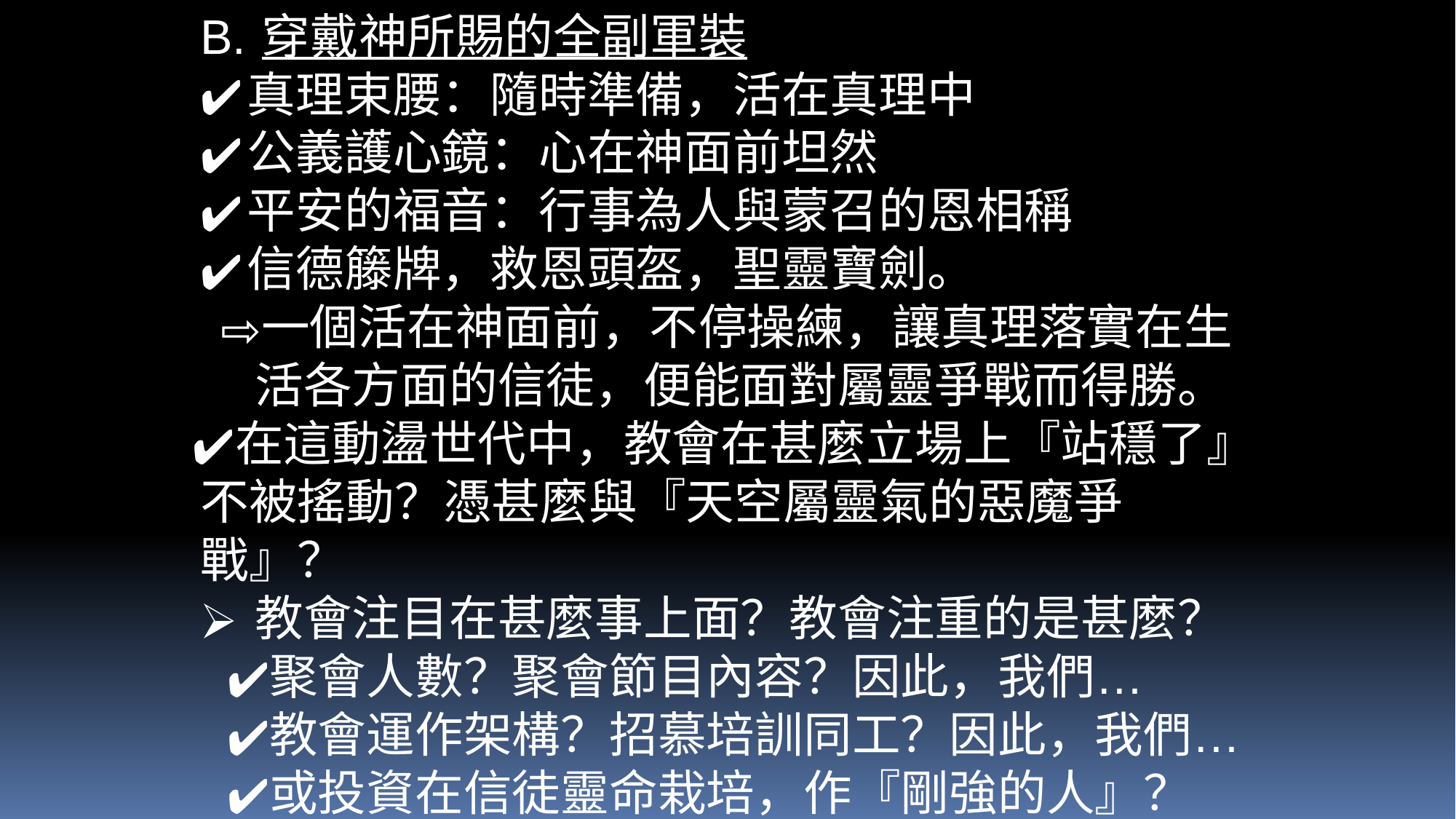

穿戴神所賜的全副軍裝
真理束腰：隨時準備，活在真理中
公義護心鏡：心在神面前坦然
平安的福音：行事為人與蒙召的恩相稱
信德籐牌，救恩頭盔，聖靈寶劍。
一個活在神面前，不停操練，讓真理落實在生活各方面的信徒，便能面對屬靈爭戰而得勝。
在這動盪世代中，教會在甚麼立場上『站穩了』不被搖動？憑甚麼與『天空屬靈氣的惡魔爭戰』？
教會注目在甚麼事上面？教會注重的是甚麼？
聚會人數？聚會節目內容？因此，我們…
教會運作架構？招慕培訓同工？因此，我們…
或投資在信徒靈命栽培，作『剛強的人』？
我嘗試跑步時摔倒了，因為…